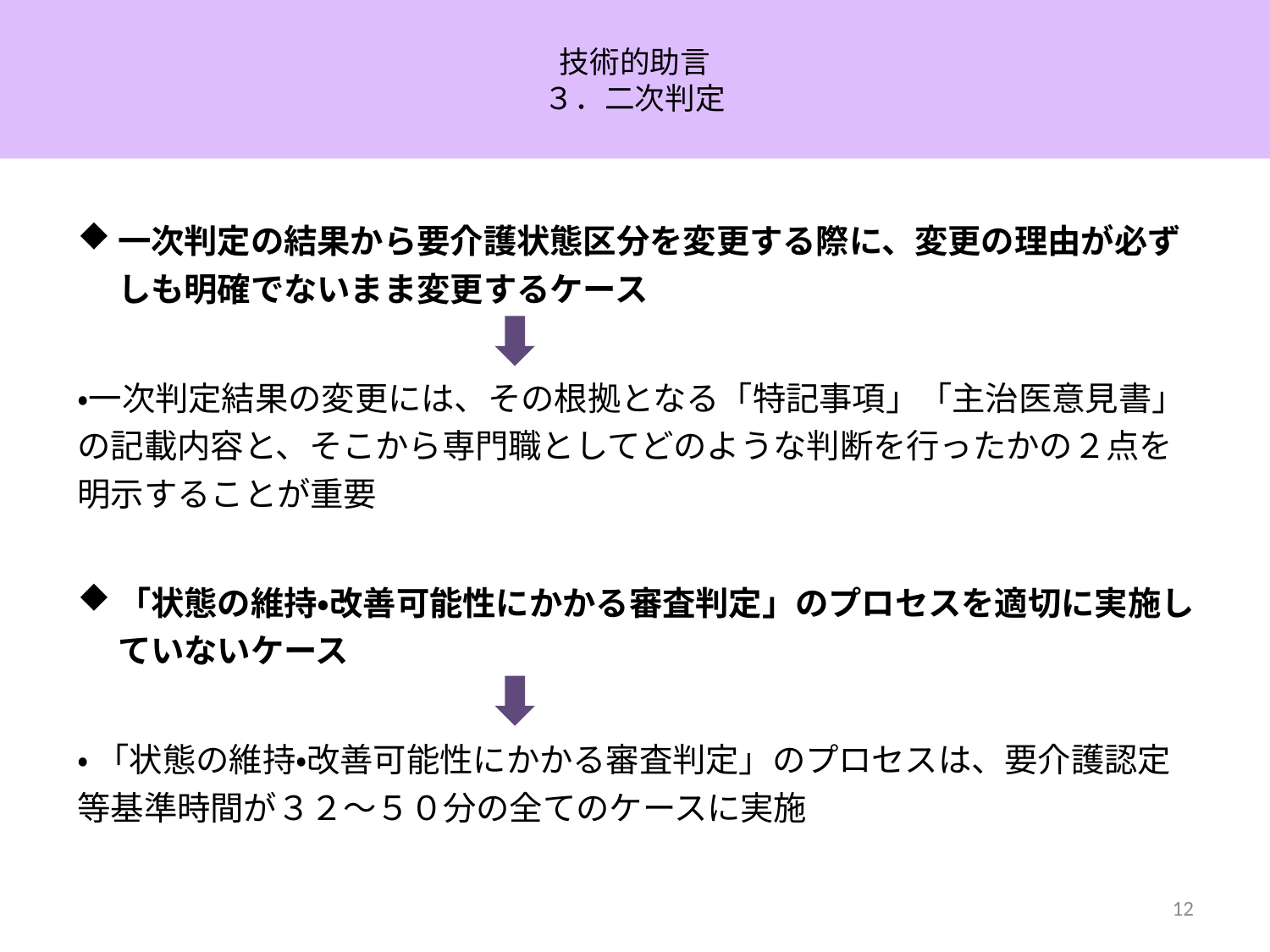

# 技術的助言 ３．二次判定
一次判定の結果から要介護状態区分を変更する際に、変更の理由が必ずしも明確でないまま変更するケース

・一次判定結果の変更には、その根拠となる「特記事項」「主治医意見書」の記載内容と、そこから専門職としてどのような判断を行ったかの２点を明示することが重要

「状態の維持・改善可能性にかかる審査判定」のプロセスを適切に実施していないケース

・ 「状態の維持・改善可能性にかかる審査判定」のプロセスは、要介護認定等基準時間が３２～５０分の全てのケースに実施

12